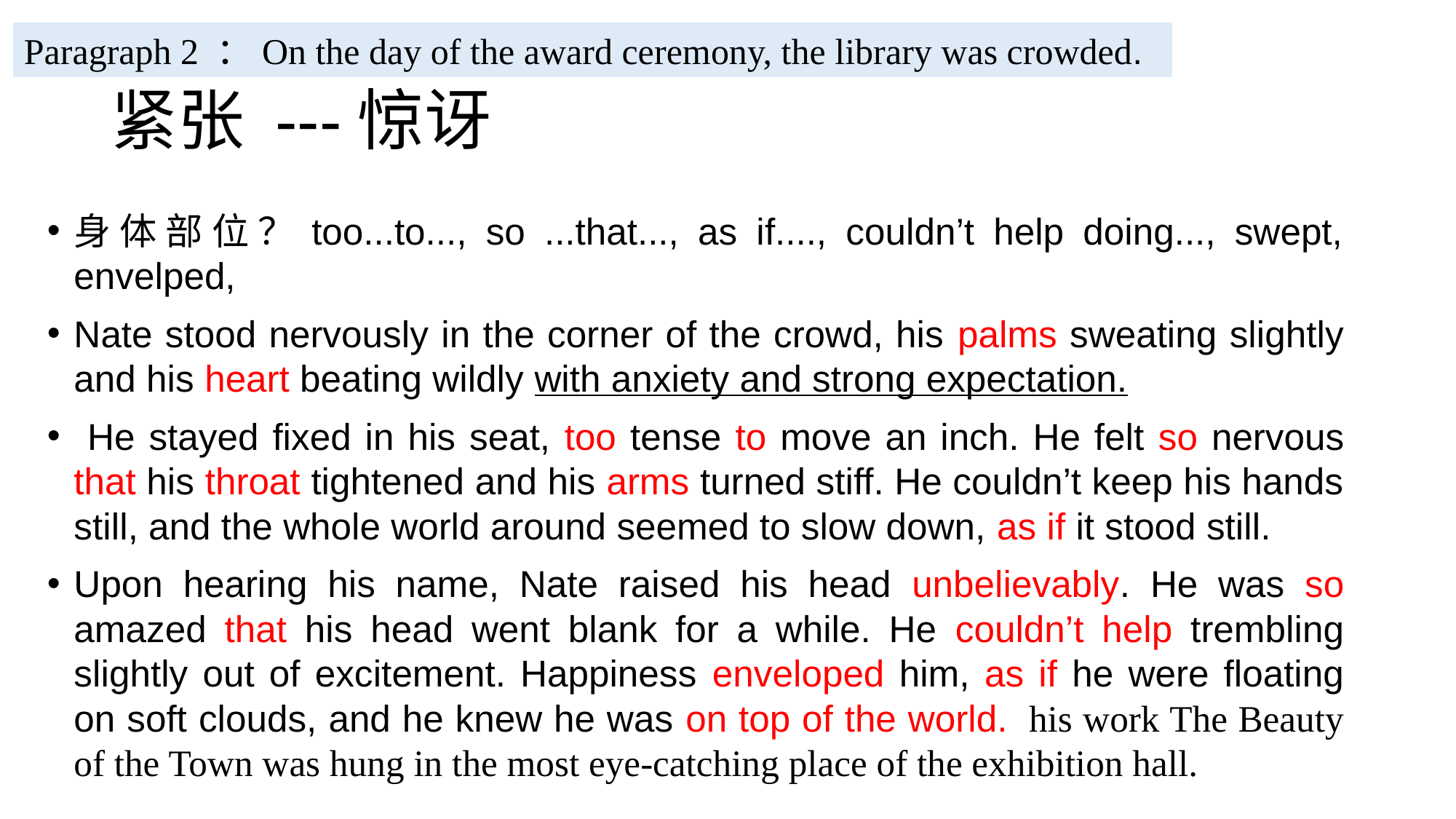

Paragraph 2 ：On the day of the award ceremony, the library was crowded.
# 紧张 ---惊讶
身体部位？too...to..., so ...that..., as if...., couldn’t help doing..., swept, envelped,
Nate stood nervously in the corner of the crowd, his palms sweating slightly and his heart beating wildly with anxiety and strong expectation.
 He stayed fixed in his seat, too tense to move an inch. He felt so nervous that his throat tightened and his arms turned stiff. He couldn’t keep his hands still, and the whole world around seemed to slow down, as if it stood still.
Upon hearing his name, Nate raised his head unbelievably. He was so amazed that his head went blank for a while. He couldn’t help trembling slightly out of excitement. Happiness enveloped him, as if he were floating on soft clouds, and he knew he was on top of the world.  his work The Beauty of the Town was hung in the most eye-catching place of the exhibition hall.